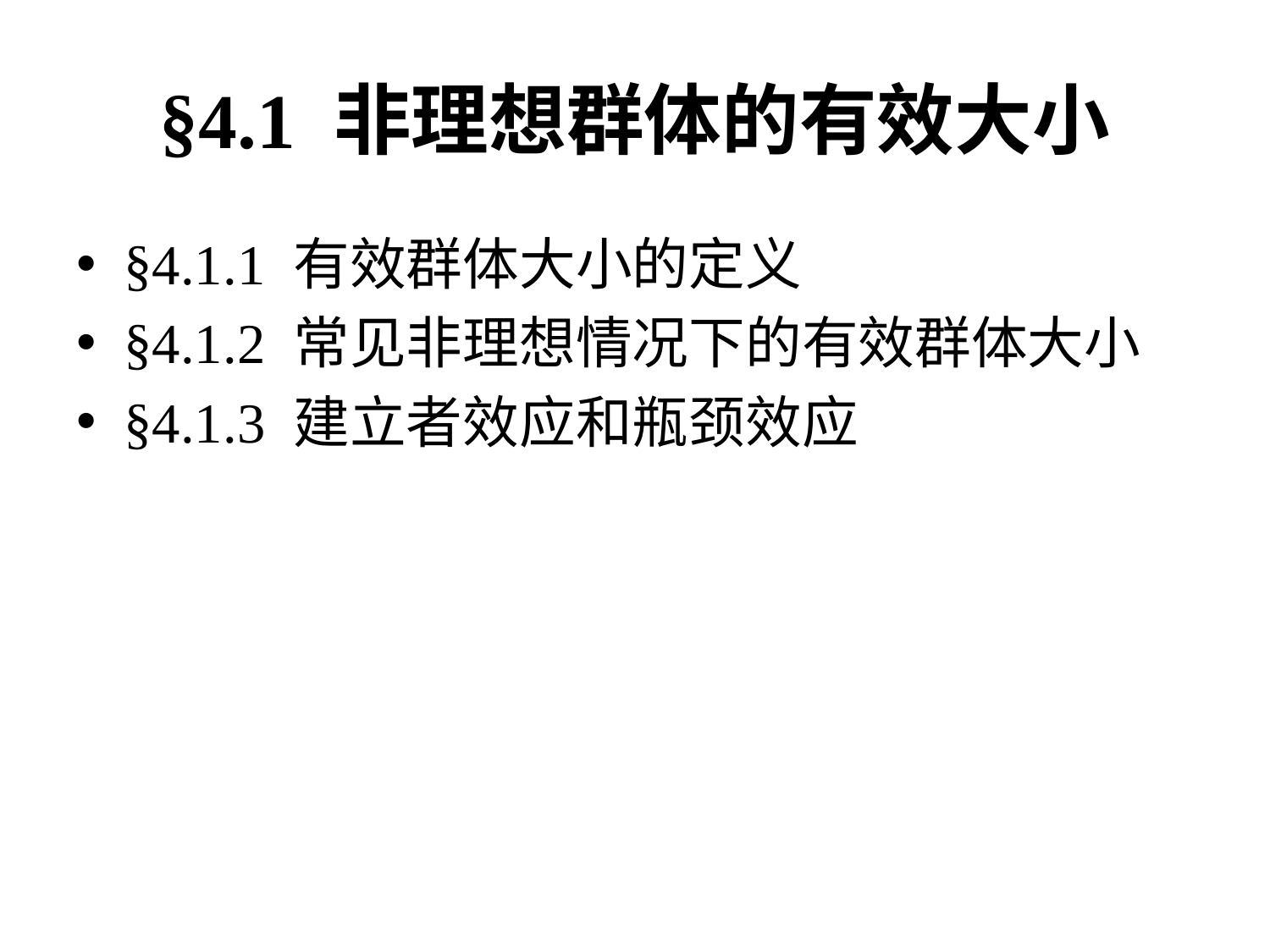

# §4.1 非理想群体的有效大小
§4.1.1 有效群体大小的定义
§4.1.2 常见非理想情况下的有效群体大小
§4.1.3 建立者效应和瓶颈效应